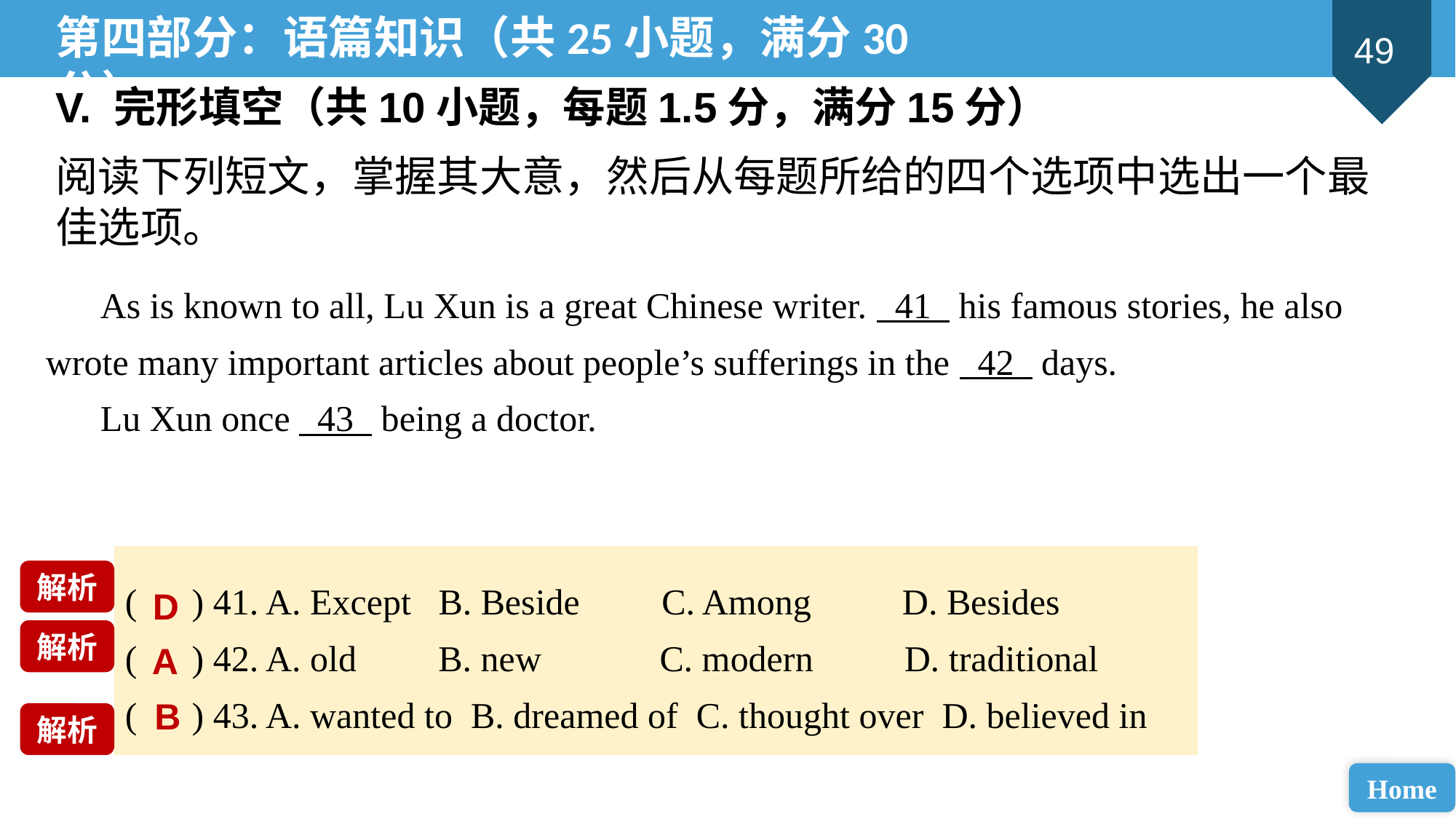

第四部分：语篇知识（共25小题，满分30分）
V. 完形填空（共10小题，每题1.5分，满分15分）
阅读下列短文，掌握其大意，然后从每题所给的四个选项中选出一个最佳选项。
As is known to all, Lu Xun is a great Chinese writer.   41   his famous stories, he also wrote many important articles about people’s sufferings in the   42   days.
Lu Xun once   43   being a doctor.
(      ) 41. A. Except   B. Beside         C. Among          D. Besides
(      ) 42. A. old         B. new             C. modern          D. traditional
(      ) 43. A. wanted to  B. dreamed of  C. thought over  D. believed in
解析
D
解析
A
B
解析